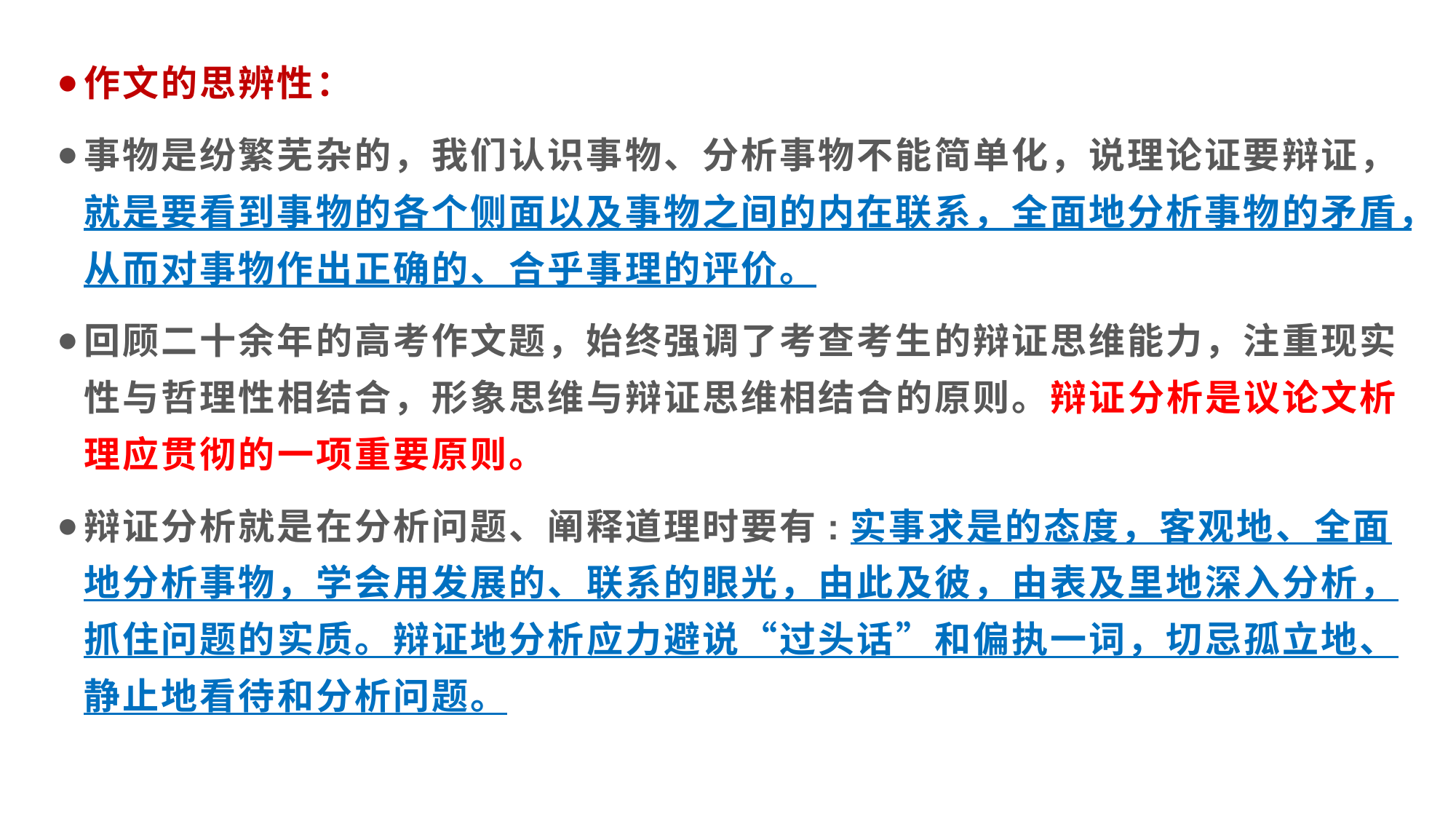

作文的思辨性：
事物是纷繁芜杂的，我们认识事物、分析事物不能简单化，说理论证要辩证，就是要看到事物的各个侧面以及事物之间的内在联系，全面地分析事物的矛盾，从而对事物作出正确的、合乎事理的评价。
回顾二十余年的高考作文题，始终强调了考查考生的辩证思维能力，注重现实性与哲理性相结合，形象思维与辩证思维相结合的原则。辩证分析是议论文析理应贯彻的一项重要原则。
辩证分析就是在分析问题、阐释道理时要有:实事求是的态度，客观地、全面地分析事物，学会用发展的、联系的眼光，由此及彼，由表及里地深入分析，抓住问题的实质。辩证地分析应力避说“过头话”和偏执一词，切忌孤立地、静止地看待和分析问题。